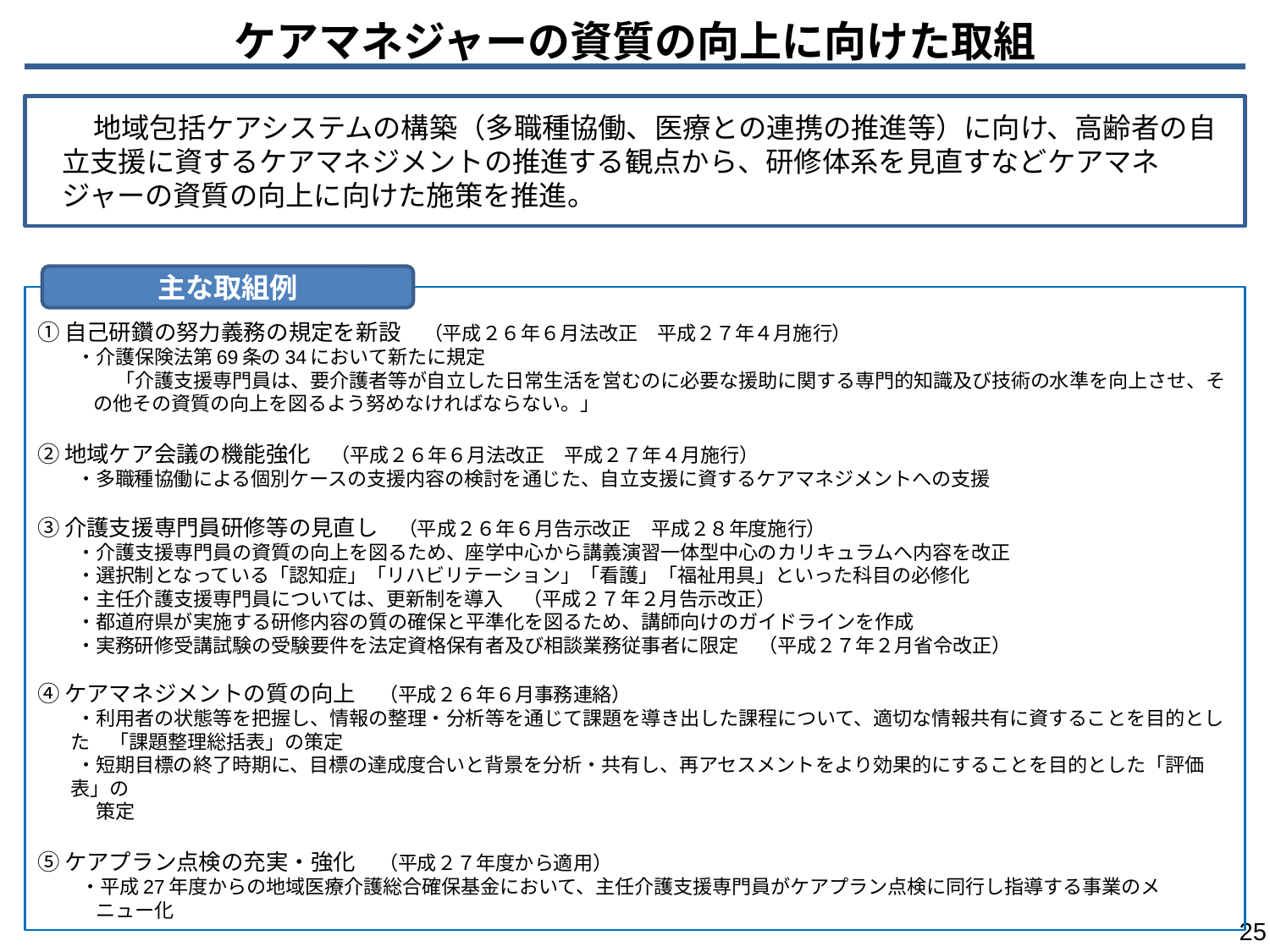

ケアマネジャーの資質の向上に向けた取組
　　地域包括ケアシステムの構築（多職種協働、医療との連携の推進等）に向け、高齢者の自立支援に資するケアマネジメントの推進する観点から、研修体系を見直すなどケアマネジャーの資質の向上に向けた施策を推進。
主な取組例

①自己研鑽の努力義務の規定を新設　（平成２６年６月法改正　平成２７年４月施行）
　　・介護保険法第69条の34において新たに規定
　　　　「介護支援専門員は、要介護者等が自立した日常生活を営むのに必要な援助に関する専門的知識及び技術の水準を向上させ、その他その資質の向上を図るよう努めなければならない。」

②地域ケア会議の機能強化　（平成２６年６月法改正　平成２７年４月施行）
　　・多職種協働による個別ケースの支援内容の検討を通じた、自立支援に資するケアマネジメントへの支援

③介護支援専門員研修等の見直し　（平成２６年６月告示改正　平成２８年度施行）
　　・介護支援専門員の資質の向上を図るため、座学中心から講義演習一体型中心のカリキュラムへ内容を改正
　　・選択制となっている「認知症」「リハビリテーション」「看護」「福祉用具」といった科目の必修化
　　・主任介護支援専門員については、更新制を導入　（平成２７年２月告示改正）
　　・都道府県が実施する研修内容の質の確保と平準化を図るため、講師向けのガイドラインを作成
　　・実務研修受講試験の受験要件を法定資格保有者及び相談業務従事者に限定　（平成２７年２月省令改正）

④ケアマネジメントの質の向上　（平成２６年６月事務連絡）
　　・利用者の状態等を把握し、情報の整理・分析等を通じて課題を導き出した課程について、適切な情報共有に資することを目的とした　「課題整理総括表」の策定
　　・短期目標の終了時期に、目標の達成度合いと背景を分析・共有し、再アセスメントをより効果的にすることを目的とした「評価表」の
　　　策定

⑤ケアプラン点検の充実・強化　（平成２７年度から適用）
　　 ・平成27年度からの地域医療介護総合確保基金において、主任介護支援専門員がケアプラン点検に同行し指導する事業のメ
　　　ニュー化

25